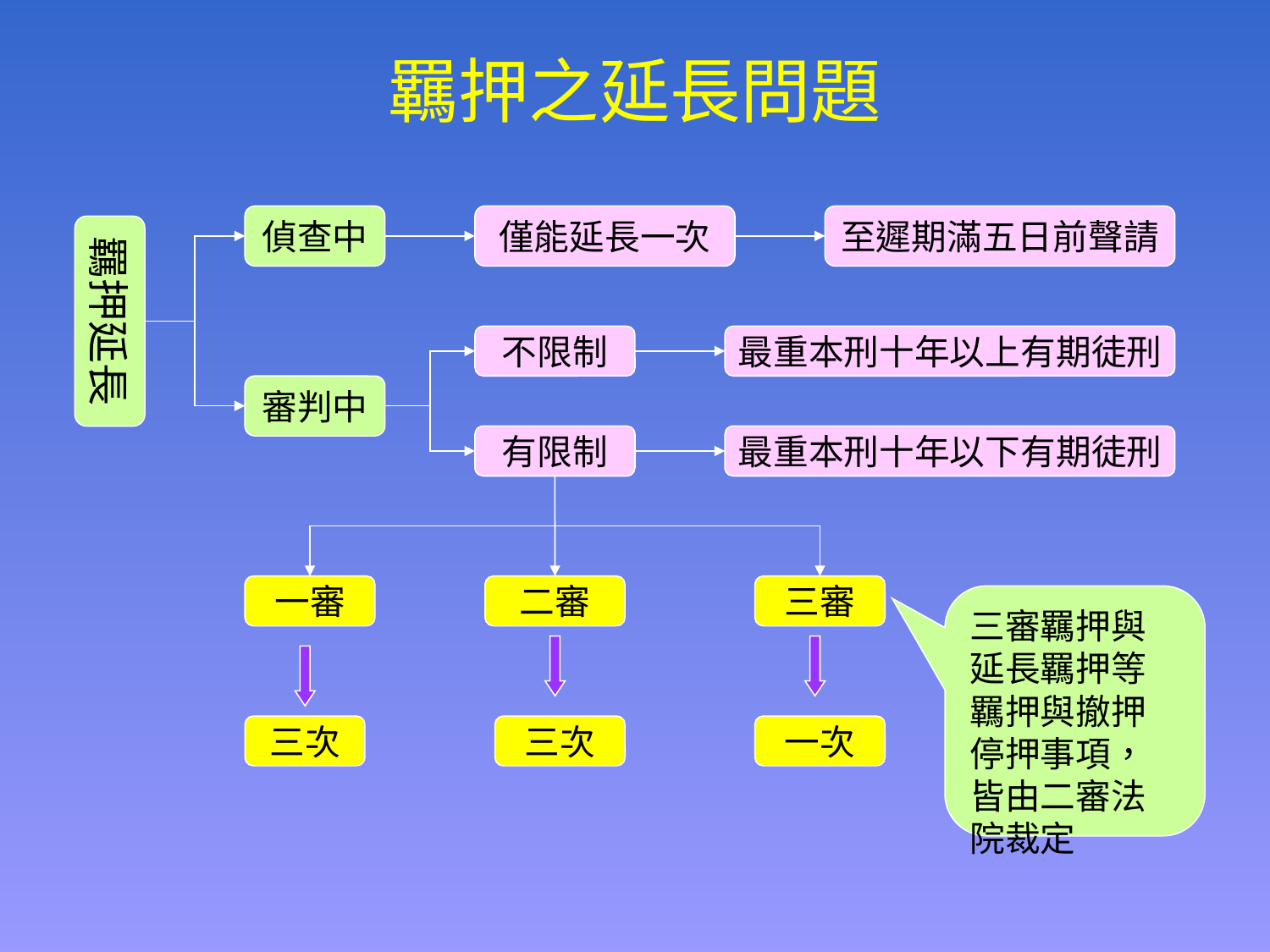

# 羈押之延長問題
偵查中
僅能延長一次
至遲期滿五日前聲請
羈押延長
不限制
最重本刑十年以上有期徒刑
審判中
有限制
最重本刑十年以下有期徒刑
一審
二審
三審
三審羈押與延長羈押等羈押與撤押停押事項，皆由二審法院裁定

三次
三次
一次